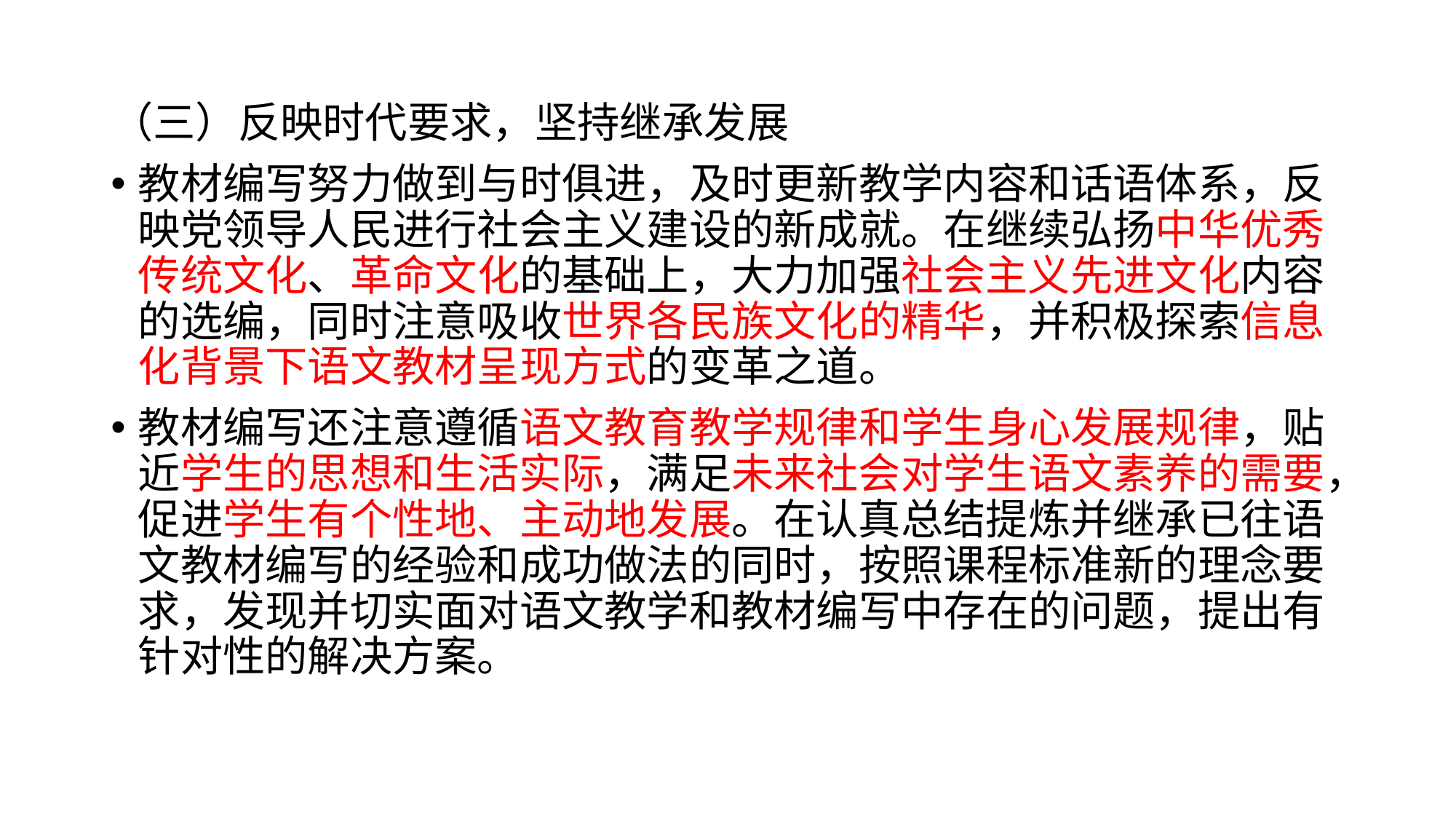

（三）反映时代要求，坚持继承发展
教材编写努力做到与时俱进，及时更新教学内容和话语体系，反映党领导人民进行社会主义建设的新成就。在继续弘扬中华优秀传统文化、革命文化的基础上，大力加强社会主义先进文化内容的选编，同时注意吸收世界各民族文化的精华，并积极探索信息化背景下语文教材呈现方式的变革之道。
教材编写还注意遵循语文教育教学规律和学生身心发展规律，贴近学生的思想和生活实际，满足未来社会对学生语文素养的需要，促进学生有个性地、主动地发展。在认真总结提炼并继承已往语文教材编写的经验和成功做法的同时，按照课程标准新的理念要求，发现并切实面对语文教学和教材编写中存在的问题，提出有针对性的解决方案。